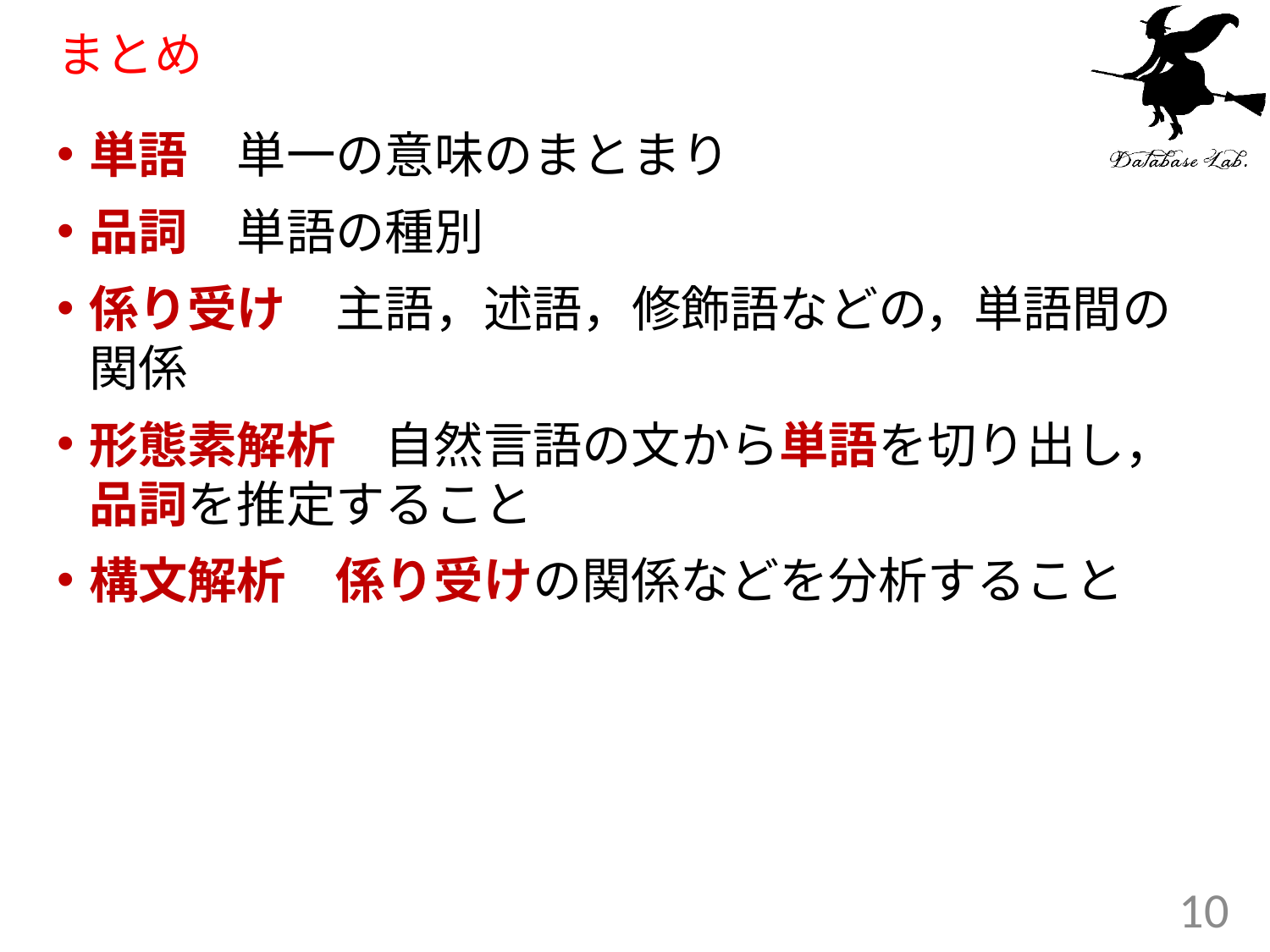

# まとめ
単語　単一の意味のまとまり
品詞　単語の種別
係り受け　主語，述語，修飾語などの，単語間の関係
形態素解析　自然言語の文から単語を切り出し，品詞を推定すること
構文解析　係り受けの関係などを分析すること

10